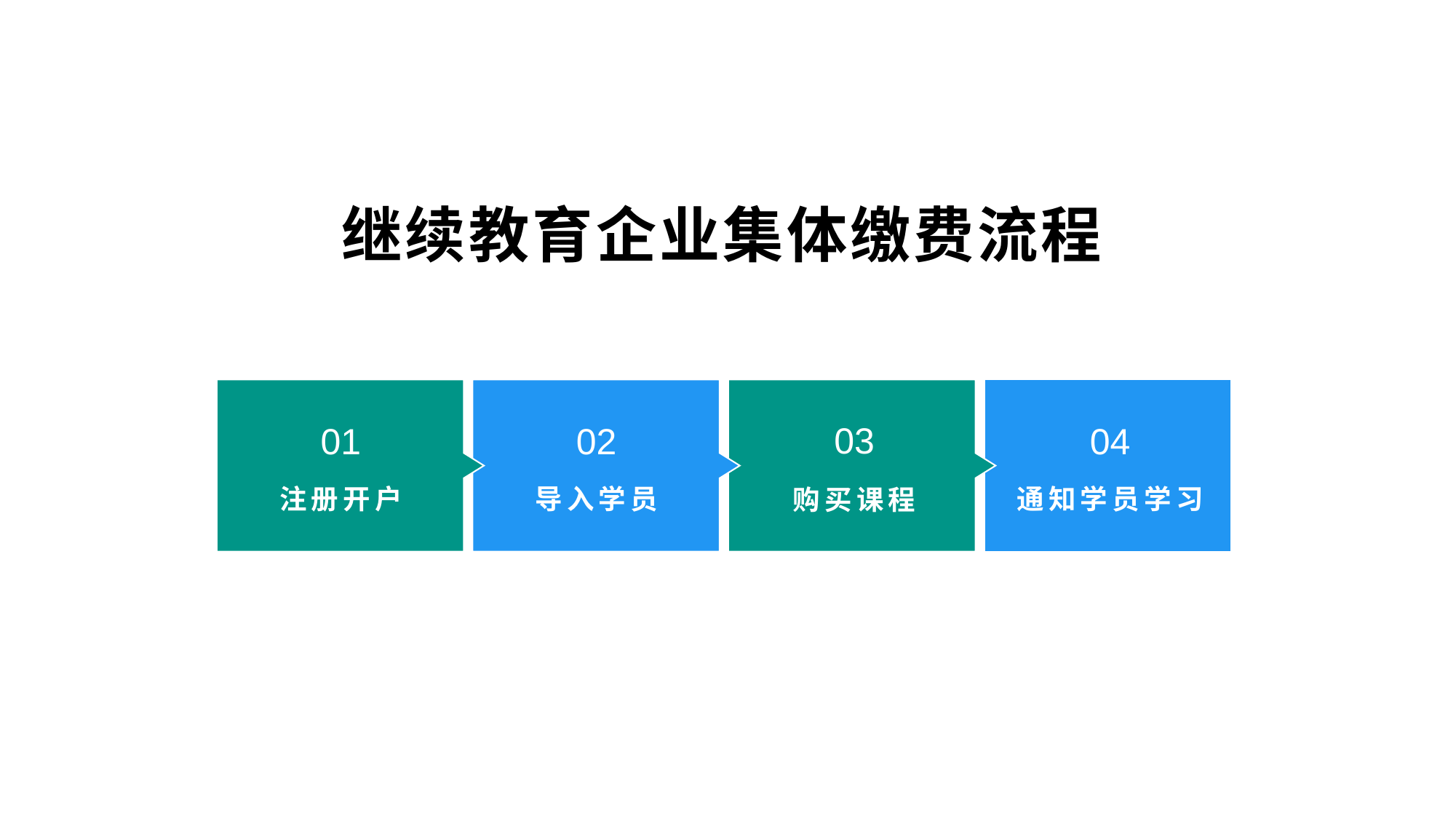

# 继续教育企业集体缴费流程

03
01
02
04
注册开户
导入学员
通知学员学习
购买课程